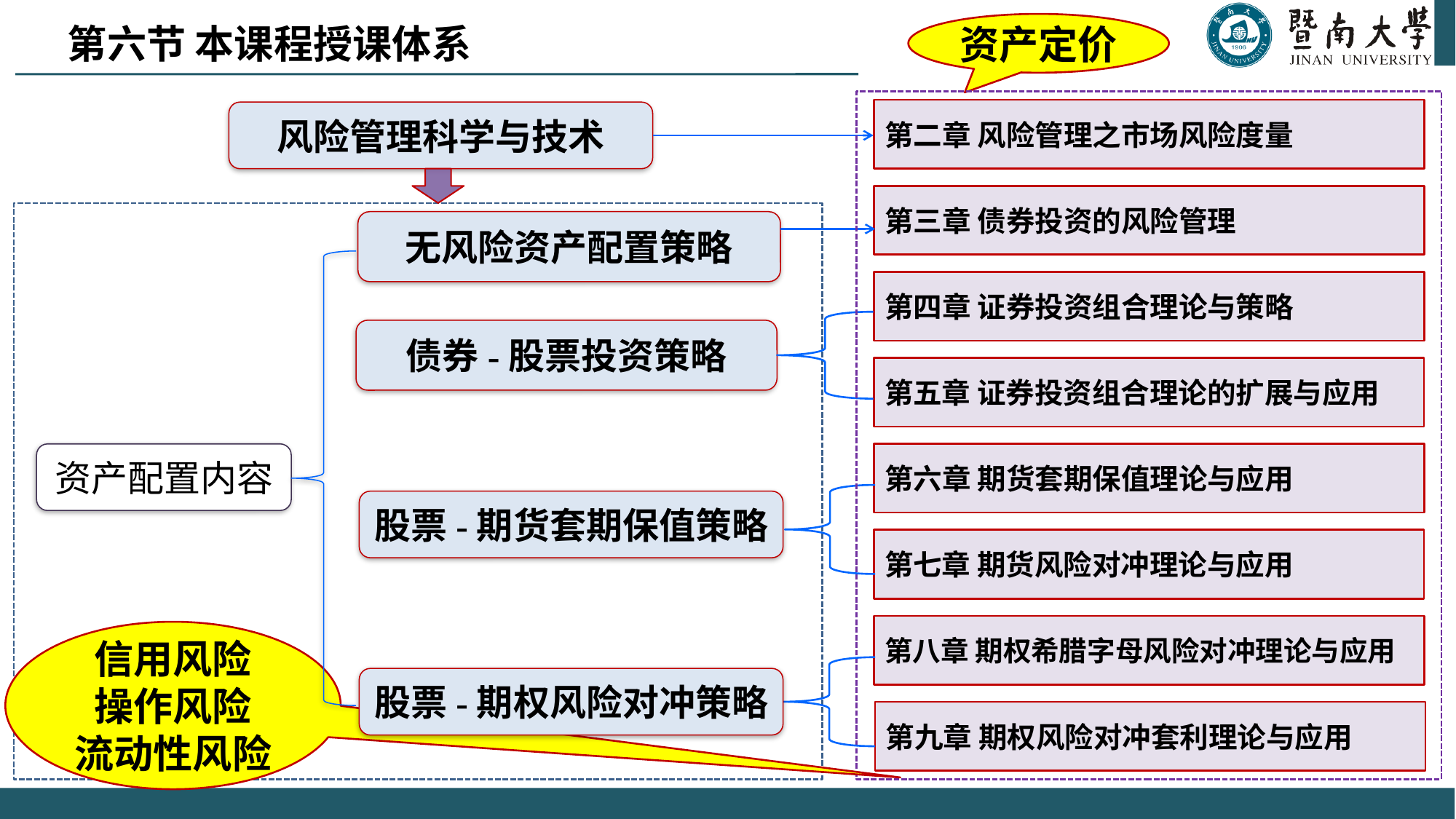

第六节 本课程授课体系
资产定价

第二章 风险管理之市场风险度量
风险管理科学与技术

第三章 债券投资的风险管理

无风险资产配置策略

第四章 证券投资组合理论与策略

债券-股票投资策略
第五章 证券投资组合理论的扩展与应用
资产配置内容
第六章 期货套期保值理论与应用

股票-期货套期保值策略
第七章 期货风险对冲理论与应用
第八章 期权希腊字母风险对冲理论与应用
信用风险
操作风险
流动性风险

股票-期权风险对冲策略
第九章 期权风险对冲套利理论与应用